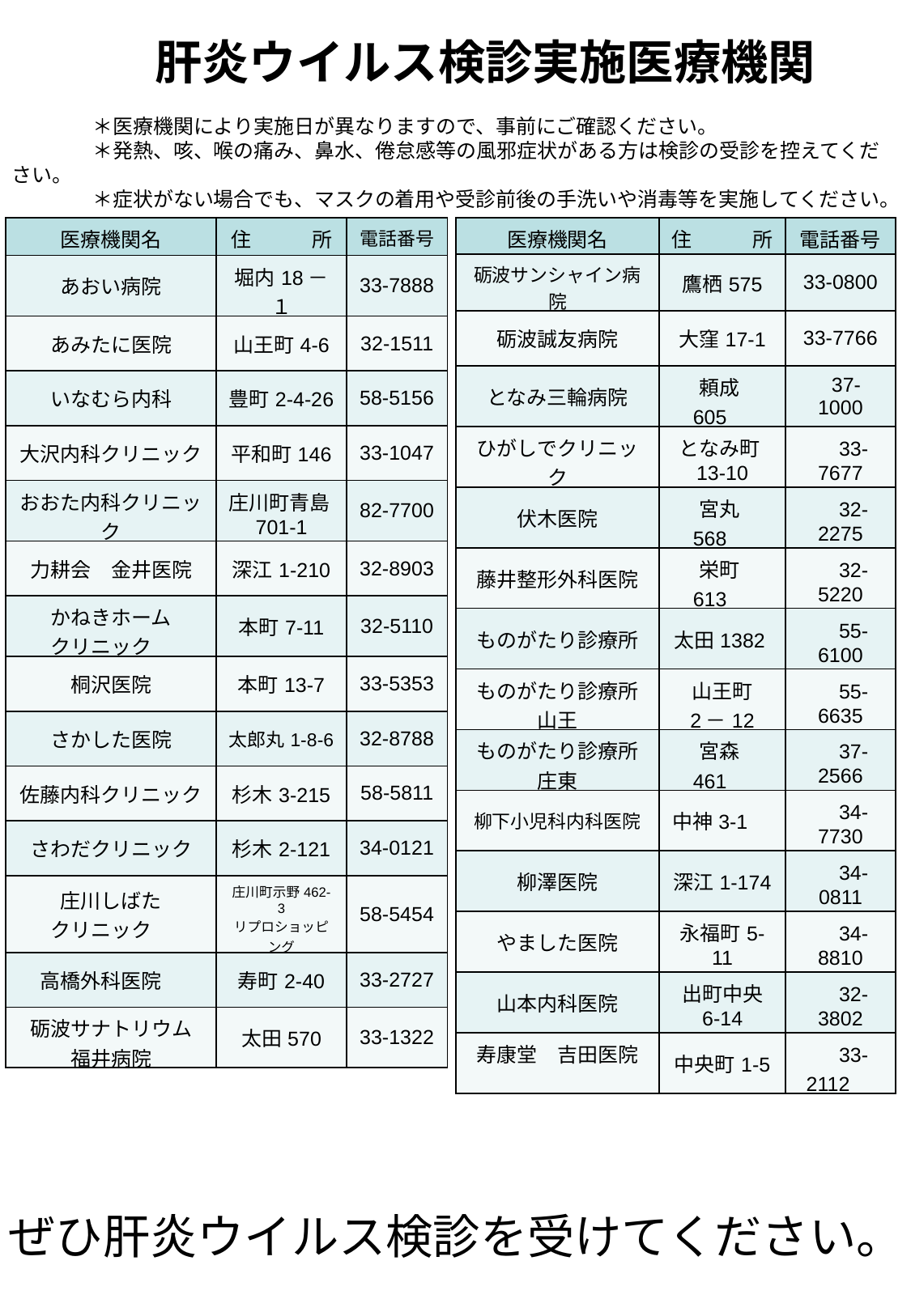

肝炎ウイルス検診実施医療機関

　　　　＊医療機関により実施日が異なりますので、事前にご確認ください。
　　　　＊発熱、咳、喉の痛み、鼻水、倦怠感等の風邪症状がある方は検診の受診を控えてください。
　　　　＊症状がない場合でも、マスクの着用や受診前後の手洗いや消毒等を実施してください。
| 医療機関名 | 住　　　所 | 電話番号 |
| --- | --- | --- |
| あおい病院 | 堀内18－１ | 33-7888 |
| あみたに医院 | 山王町4-6 | 32-1511 |
| いなむら内科 | 豊町2-4-26 | 58-5156 |
| 大沢内科クリニック | 平和町146 | 33-1047 |
| おおた内科クリニック | 庄川町青島701-1 | 82-7700 |
| 力耕会　金井医院 | 深江1-210 | 32-8903 |
| かねきホーム クリニック | 本町7-11 | 32-5110 |
| 桐沢医院 | 本町13-7 | 33-5353 |
| さかした医院 | 太郎丸1-8-6 | 32-8788 |
| 佐藤内科クリニック | 杉木3-215 | 58-5811 |
| さわだクリニック | 杉木2-121 | 34-0121 |
| 庄川しばた クリニック | 庄川町示野462-3 リプロショッピング タウン内 | 58-5454 |
| 高橋外科医院 | 寿町2-40 | 33-2727 |
| 砺波サナトリウム 福井病院 | 太田570 | 33-1322 |
| 医療機関名 | 住　　　所 | 電話番号 |
| --- | --- | --- |
| 砺波サンシャイン病院 | 鷹栖575 | 33-0800 |
| 砺波誠友病院 | 大窪17-1 | 33-7766 |
| となみ三輪病院 | 頼成605 | 37-1000 |
| ひがしでクリニック | となみ町13-10 | 33-7677 |
| 伏木医院 | 宮丸568 | 32-2275 |
| 藤井整形外科医院 | 栄町613 | 32-5220 |
| ものがたり診療所 | 太田1382 | 55-6100 |
| ものがたり診療所 山王 | 山王町 2－12 | 55-6635 |
| ものがたり診療所　庄東 | 宮森461 | 37-2566 |
| 柳下小児科内科医院 | 中神3-1 | 34-7730 |
| 柳澤医院 | 深江1-174 | 34-0811 |
| やました医院 | 永福町5-11 | 34-8810 |
| 山本内科医院 | 出町中央 6-14 | 32-3802 |
| 寿康堂　吉田医院 | 中央町1-5 | 33-2112 |
ぜひ肝炎ウイルス検診を受けてください。